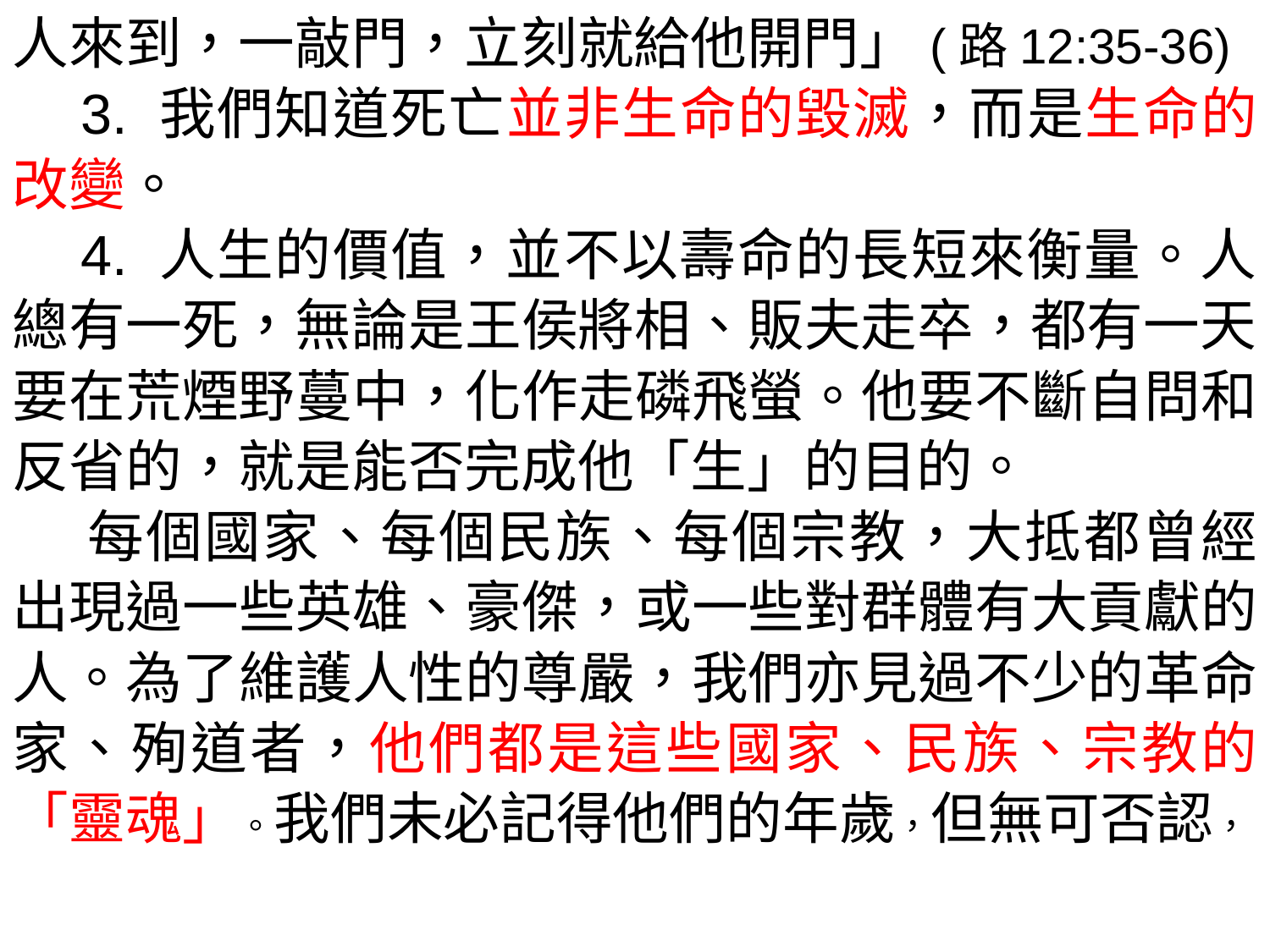

人來到，一敲門，立刻就給他開門」(路12:35-36)
    3. 我們知道死亡並非生命的毀滅，而是生命的改變。
    4. 人生的價值，並不以壽命的長短來衡量。人總有一死，無論是王侯將相、販夫走卒，都有一天要在荒煙野蔓中，化作走磷飛螢。他要不斷自問和反省的，就是能否完成他「生」的目的。
    每個國家、每個民族、每個宗教，大抵都曾經出現過一些英雄、豪傑，或一些對群體有大貢獻的人。為了維護人性的尊嚴，我們亦見過不少的革命家、殉道者，他們都是這些國家、民族、宗教的「靈魂」。我們未必記得他們的年歲，但無可否認，